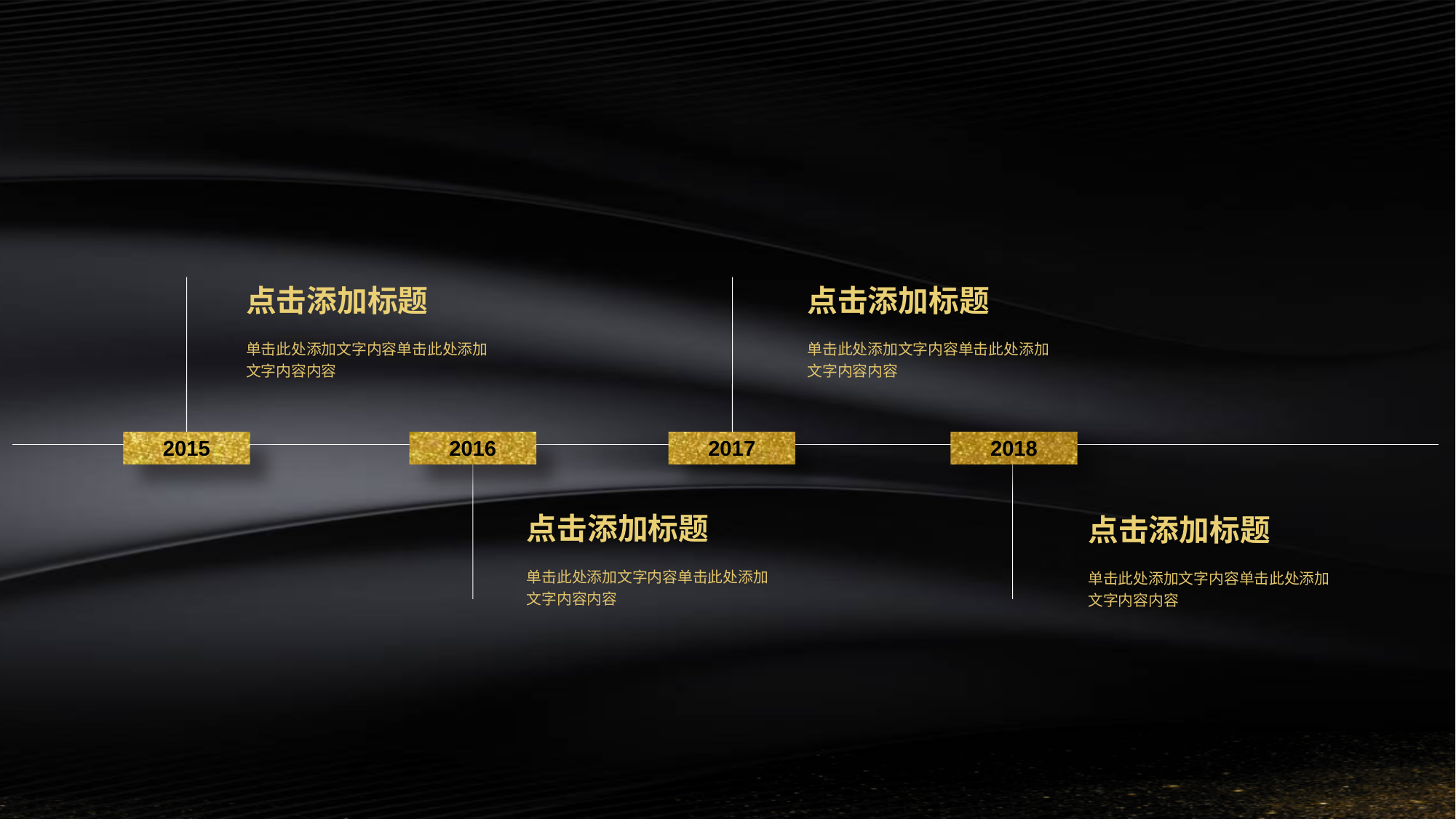

点击添加标题
单击此处添加文字内容单击此处添加文字内容内容
点击添加标题
单击此处添加文字内容单击此处添加文字内容内容
2015
2016
2017
2018
点击添加标题
单击此处添加文字内容单击此处添加文字内容内容
点击添加标题
单击此处添加文字内容单击此处添加文字内容内容